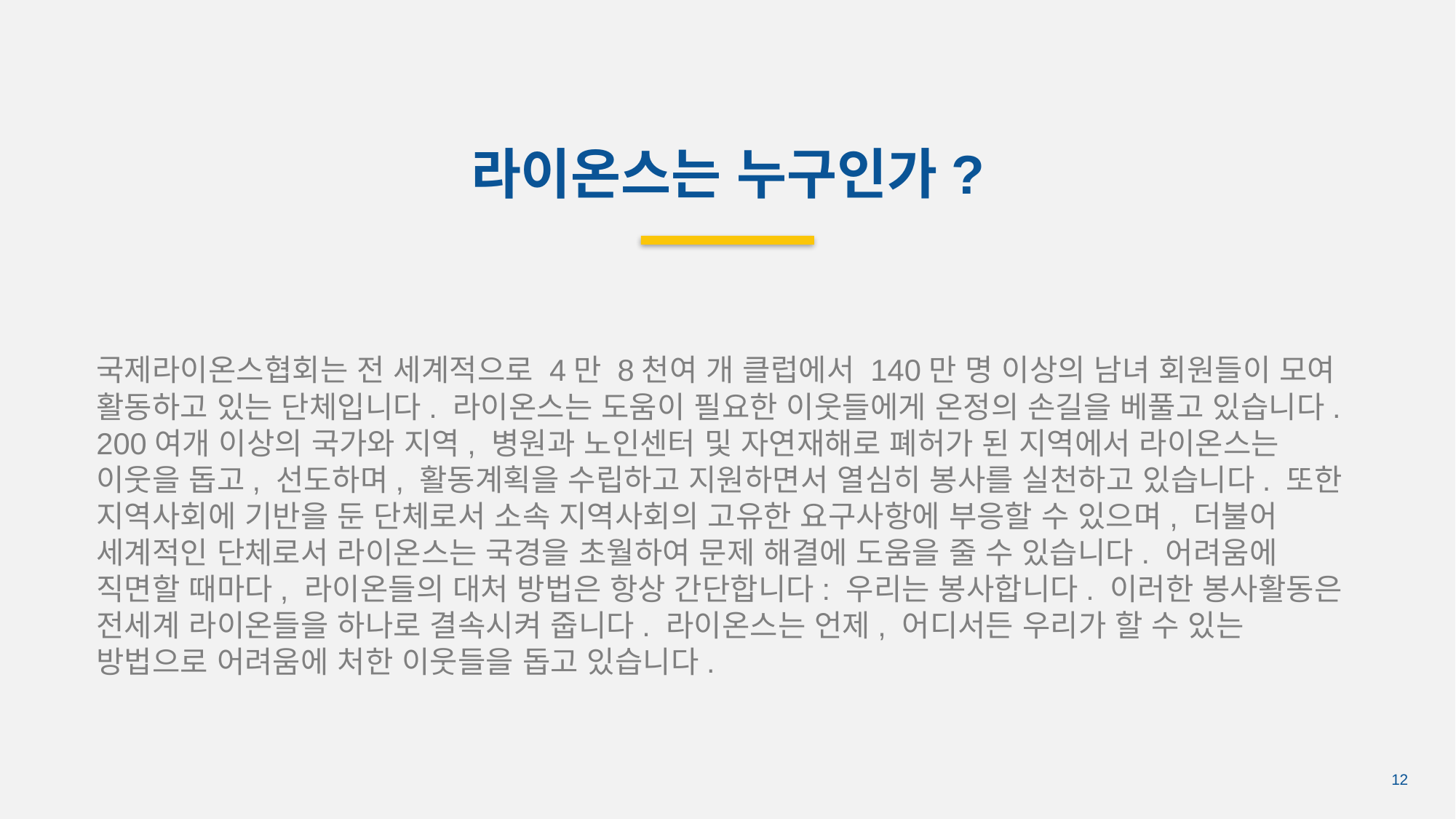

라이온스는 누구인가?
국제라이온스협회는 전 세계적으로 4만 8천여 개 클럽에서 140만 명 이상의 남녀 회원들이 모여 활동하고 있는 단체입니다. 라이온스는 도움이 필요한 이웃들에게 온정의 손길을 베풀고 있습니다. 200여개 이상의 국가와 지역, 병원과 노인센터 및 자연재해로 폐허가 된 지역에서 라이온스는 이웃을 돕고, 선도하며, 활동계획을 수립하고 지원하면서 열심히 봉사를 실천하고 있습니다. 또한 지역사회에 기반을 둔 단체로서 소속 지역사회의 고유한 요구사항에 부응할 수 있으며, 더불어 세계적인 단체로서 라이온스는 국경을 초월하여 문제 해결에 도움을 줄 수 있습니다. 어려움에 직면할 때마다, 라이온들의 대처 방법은 항상 간단합니다: 우리는 봉사합니다. 이러한 봉사활동은 전세계 라이온들을 하나로 결속시켜 줍니다. 라이온스는 언제, 어디서든 우리가 할 수 있는 방법으로 어려움에 처한 이웃들을 돕고 있습니다.